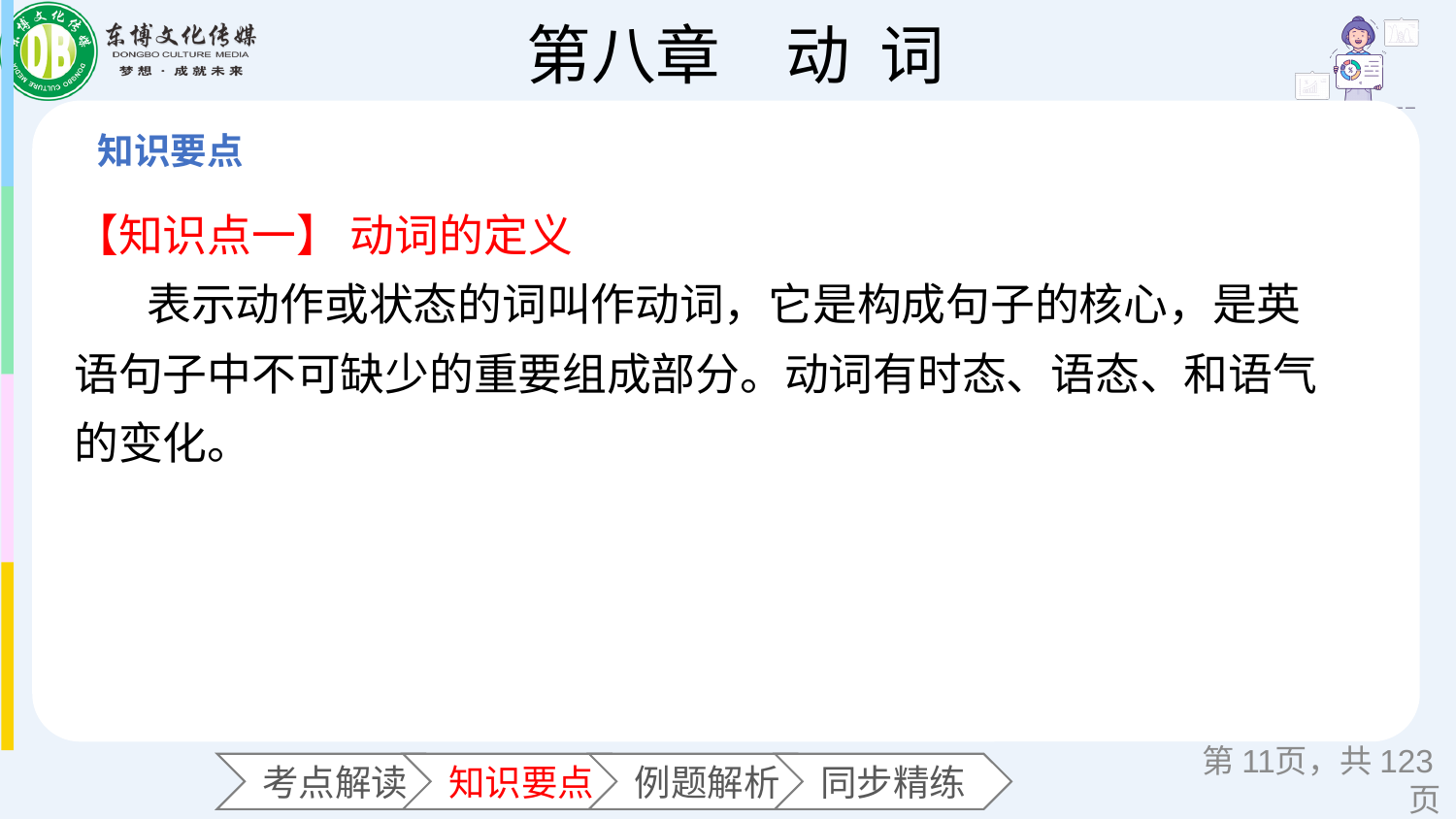

【知识点一】 动词的定义
表示动作或状态的词叫作动词，它是构成句子的核心，是英语句子中不可缺少的重要组成部分。动词有时态、语态、和语气的变化。
第11页，共123页